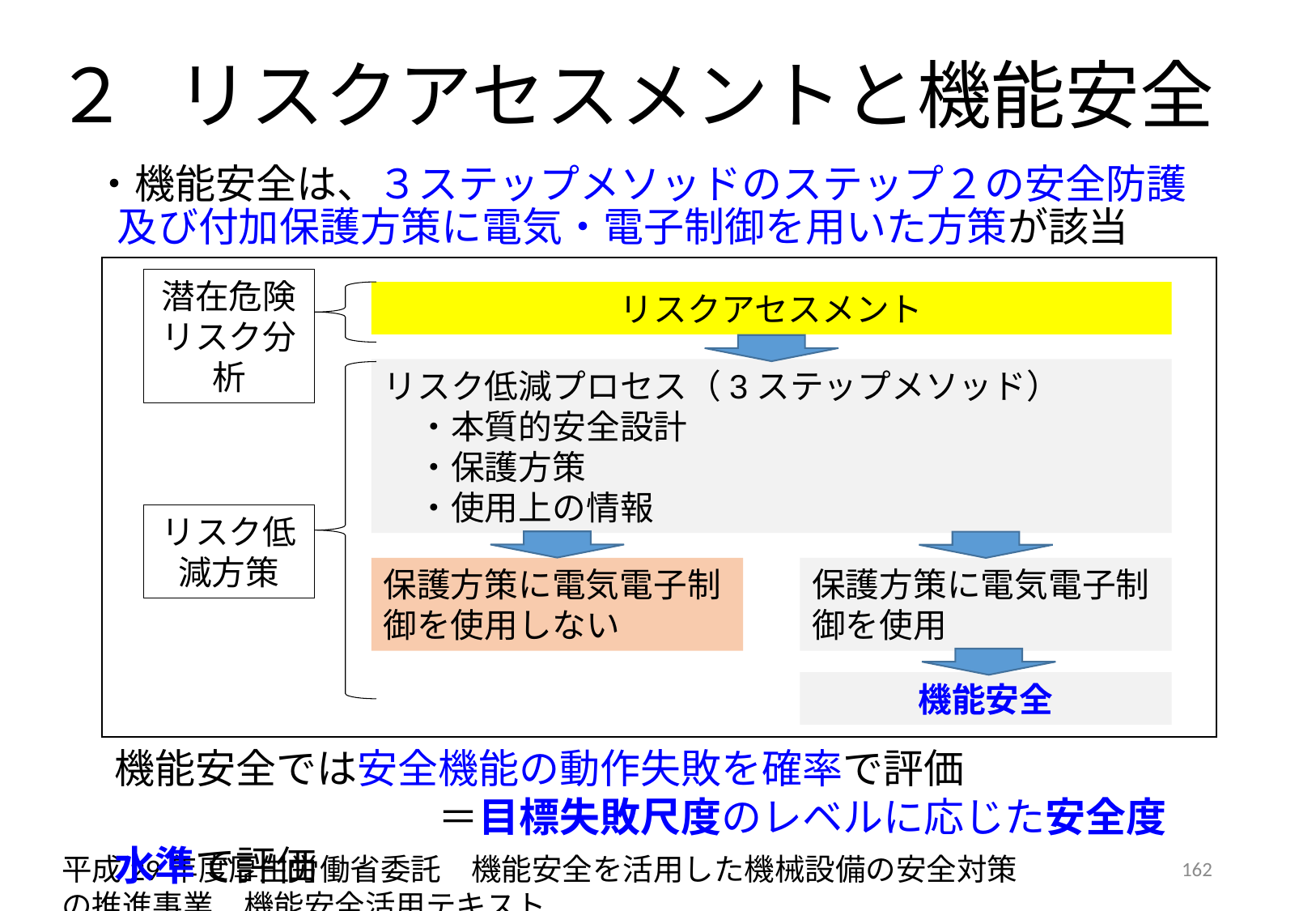

# ２	リスクアセスメントと機能安全
・機能安全は、３ステップメソッドのステップ２の安全防護及び付加保護方策に電気・電子制御を用いた方策が該当

潜在危険リスク分析

リスクアセスメント

リスク低減プロセス（3ステップメソッド）
　・本質的安全設計
　・保護方策
　・使用上の情報

保護方策に電気電子制御を使用しない
保護方策に電気電子制御を使用

機能安全

リスク低減方策
機能安全では安全機能の動作失敗を確率で評価
　　　　　　　　＝目標失敗尺度のレベルに応じた安全度水準で評価
平成29年度厚生労働省委託　機能安全を活用した機械設備の安全対策の推進事業　機能安全活用テキスト
162